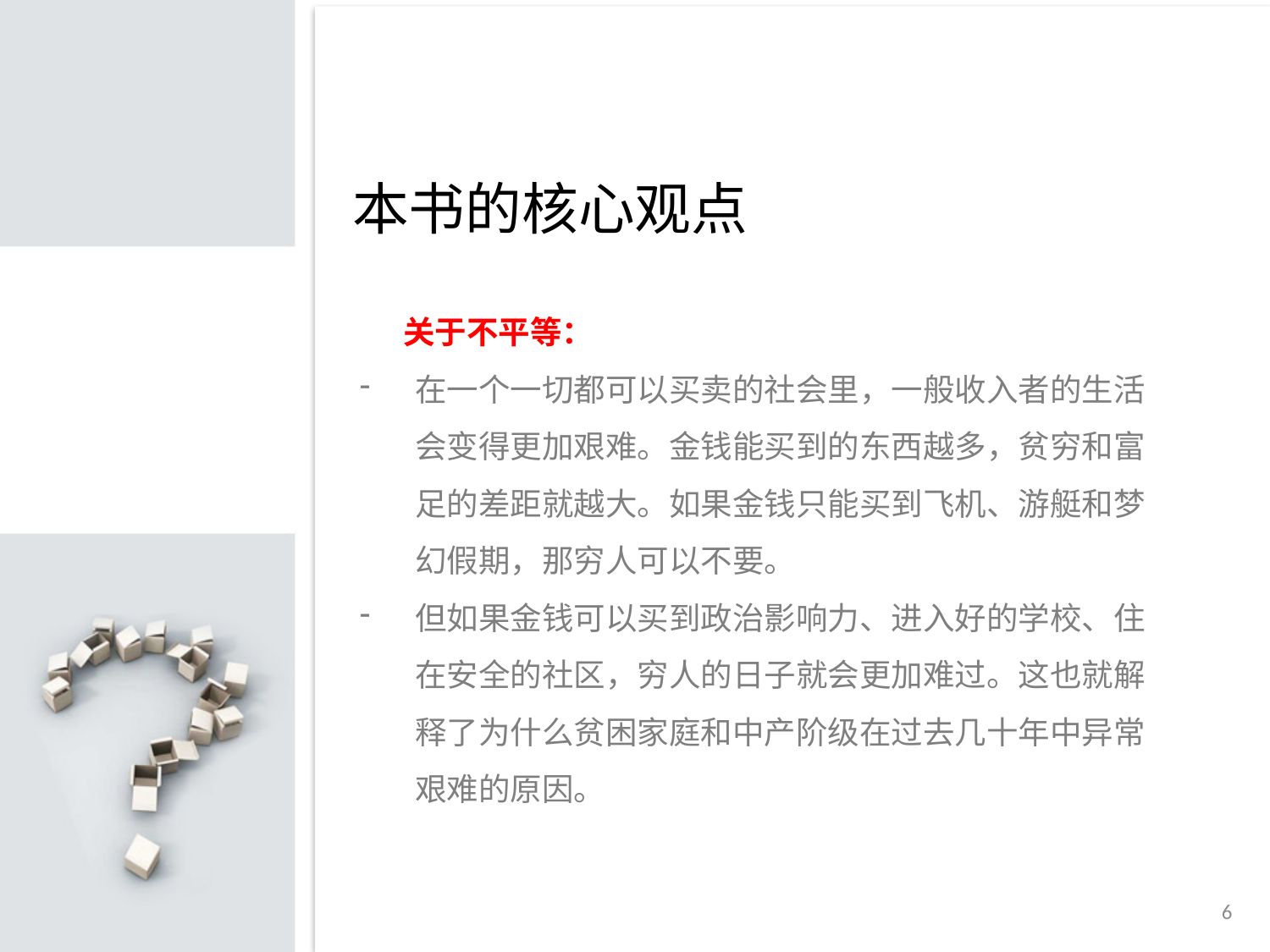

本书的核心观点
     关于不平等：
在一个一切都可以买卖的社会里，一般收入者的生活会变得更加艰难。金钱能买到的东西越多，贫穷和富足的差距就越大。如果金钱只能买到飞机、游艇和梦幻假期，那穷人可以不要。
但如果金钱可以买到政治影响力、进入好的学校、住在安全的社区，穷人的日子就会更加难过。这也就解释了为什么贫困家庭和中产阶级在过去几十年中异常艰难的原因。
点击添加标题
点击添加标题
点击添加标题
6